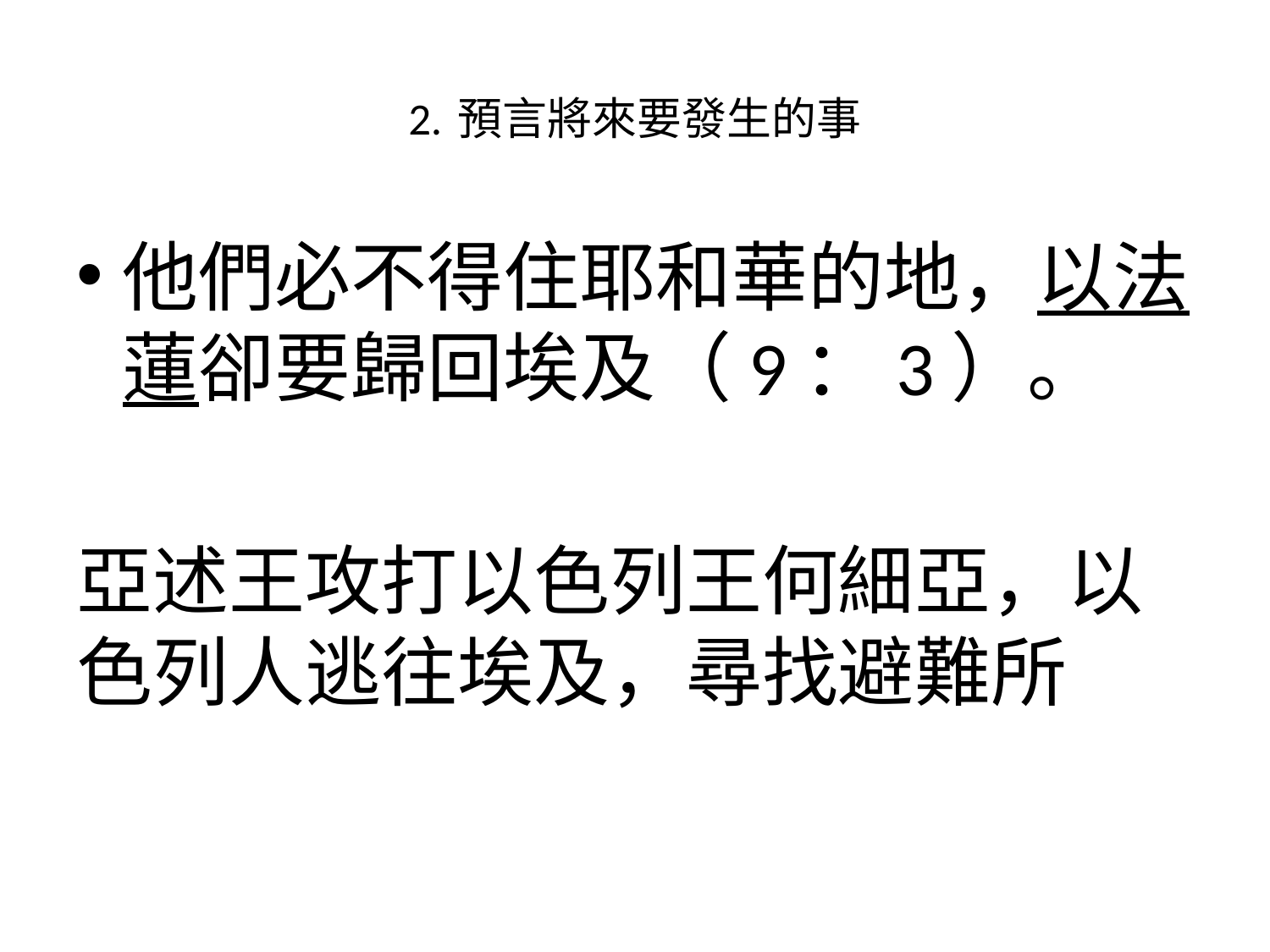

# 2. 預言將來要發生的事
他們必不得住耶和華的地，以法蓮卻要歸回埃及（9：3）。

亞述王攻打以色列王何細亞，以色列人逃往埃及，尋找避難所